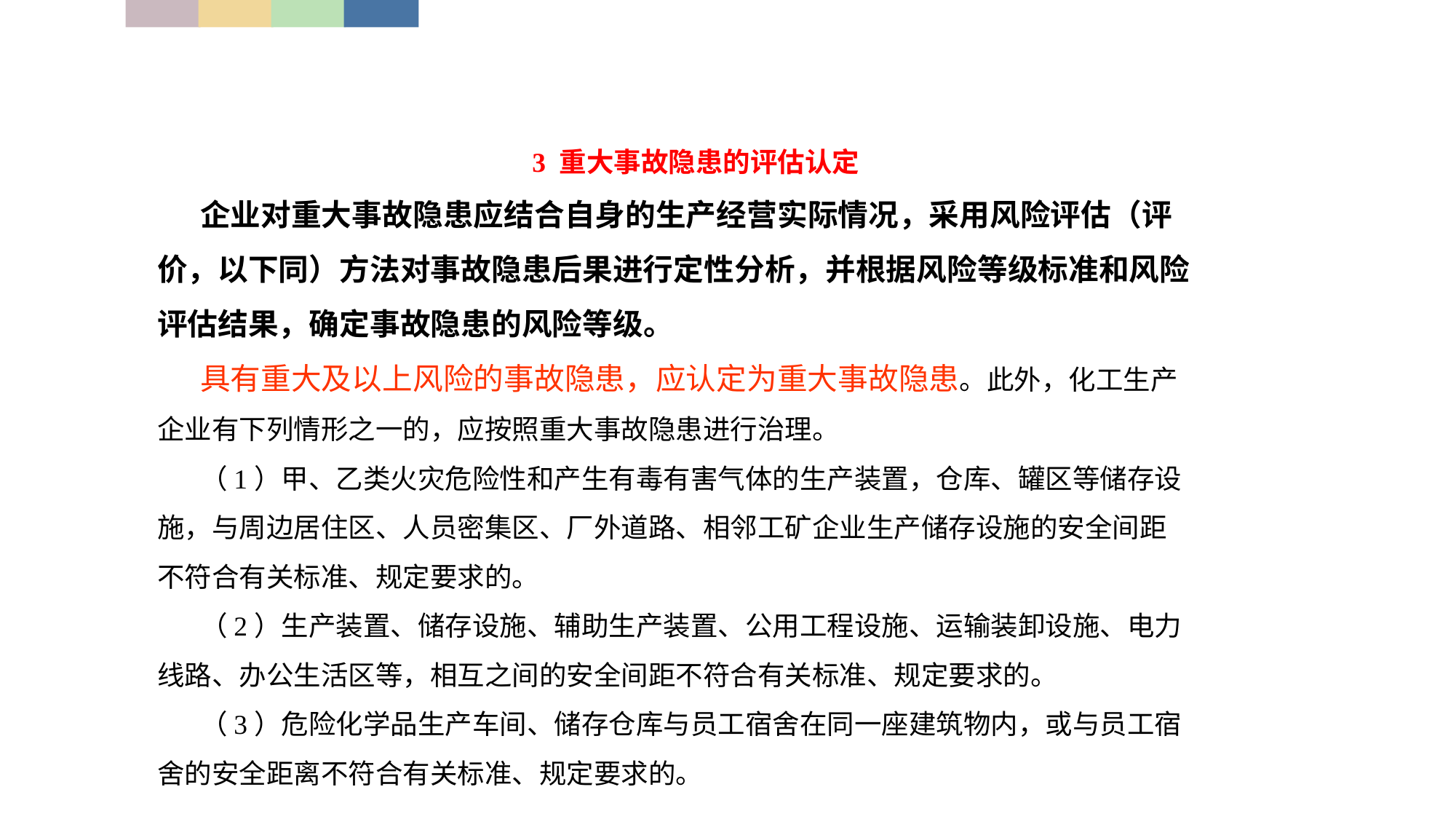

3 重大事故隐患的评估认定
企业对重大事故隐患应结合自身的生产经营实际情况，采用风险评估（评价，以下同）方法对事故隐患后果进行定性分析，并根据风险等级标准和风险评估结果，确定事故隐患的风险等级。
具有重大及以上风险的事故隐患，应认定为重大事故隐患。此外，化工生产企业有下列情形之一的，应按照重大事故隐患进行治理。
（1）甲、乙类火灾危险性和产生有毒有害气体的生产装置，仓库、罐区等储存设施，与周边居住区、人员密集区、厂外道路、相邻工矿企业生产储存设施的安全间距不符合有关标准、规定要求的。
（2）生产装置、储存设施、辅助生产装置、公用工程设施、运输装卸设施、电力线路、办公生活区等，相互之间的安全间距不符合有关标准、规定要求的。
（3）危险化学品生产车间、储存仓库与员工宿舍在同一座建筑物内，或与员工宿舍的安全距离不符合有关标准、规定要求的。